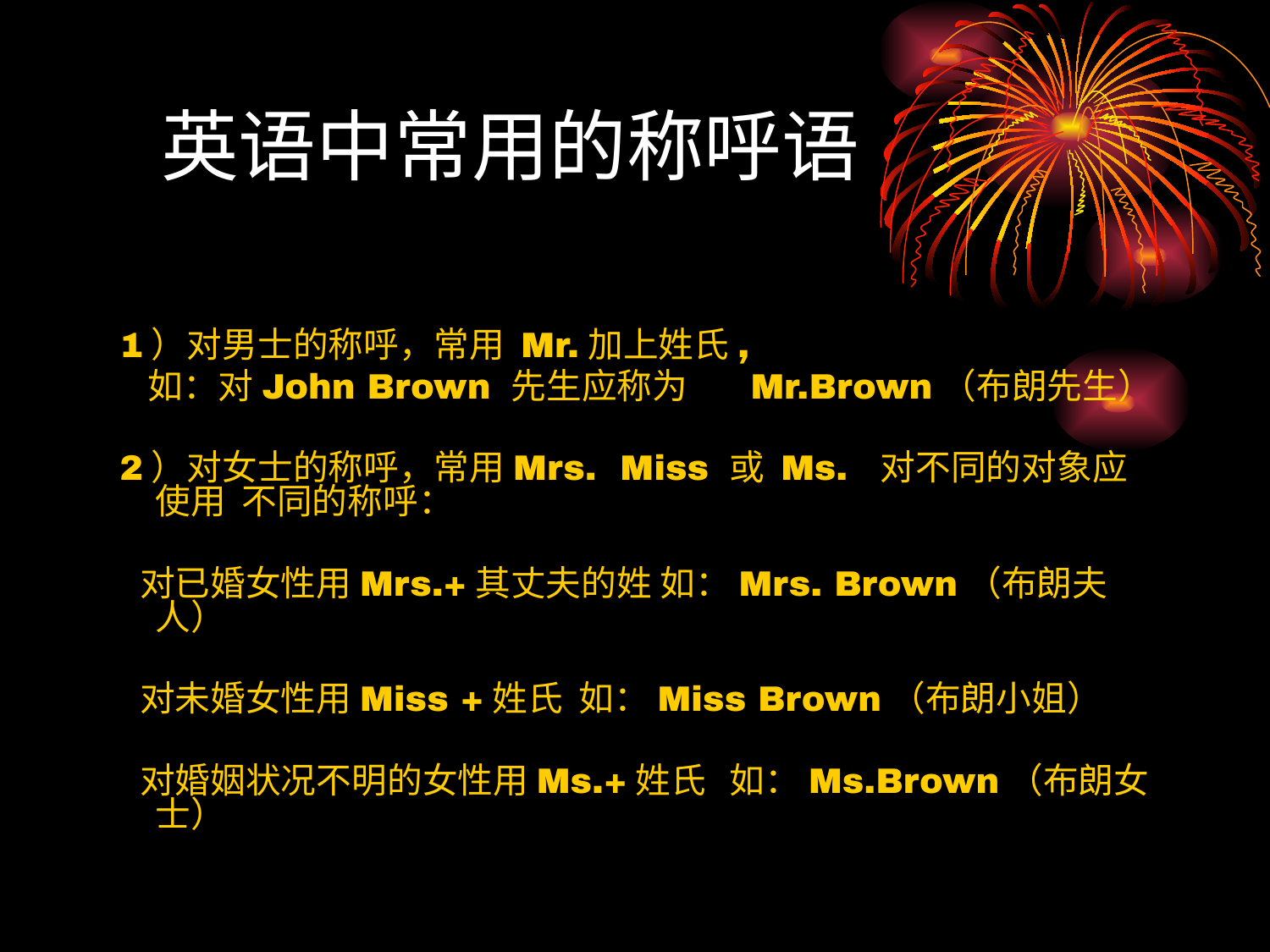

英语中常用的称呼语

 1）对男士的称呼，常用 Mr.加上姓氏,
    如：对John Brown 先生应称为       Mr.Brown（布朗先生）

 2）对女士的称呼，常用Mrs.  Miss 或 Ms.  对不同的对象应使用  不同的称呼：

   对已婚女性用Mrs.+其丈夫的姓 如：Mrs. Brown（布朗夫人）

   对未婚女性用Miss +姓氏  如：Miss Brown（布朗小姐）

   对婚姻状况不明的女性用Ms.+姓氏   如：Ms.Brown（布朗女士）